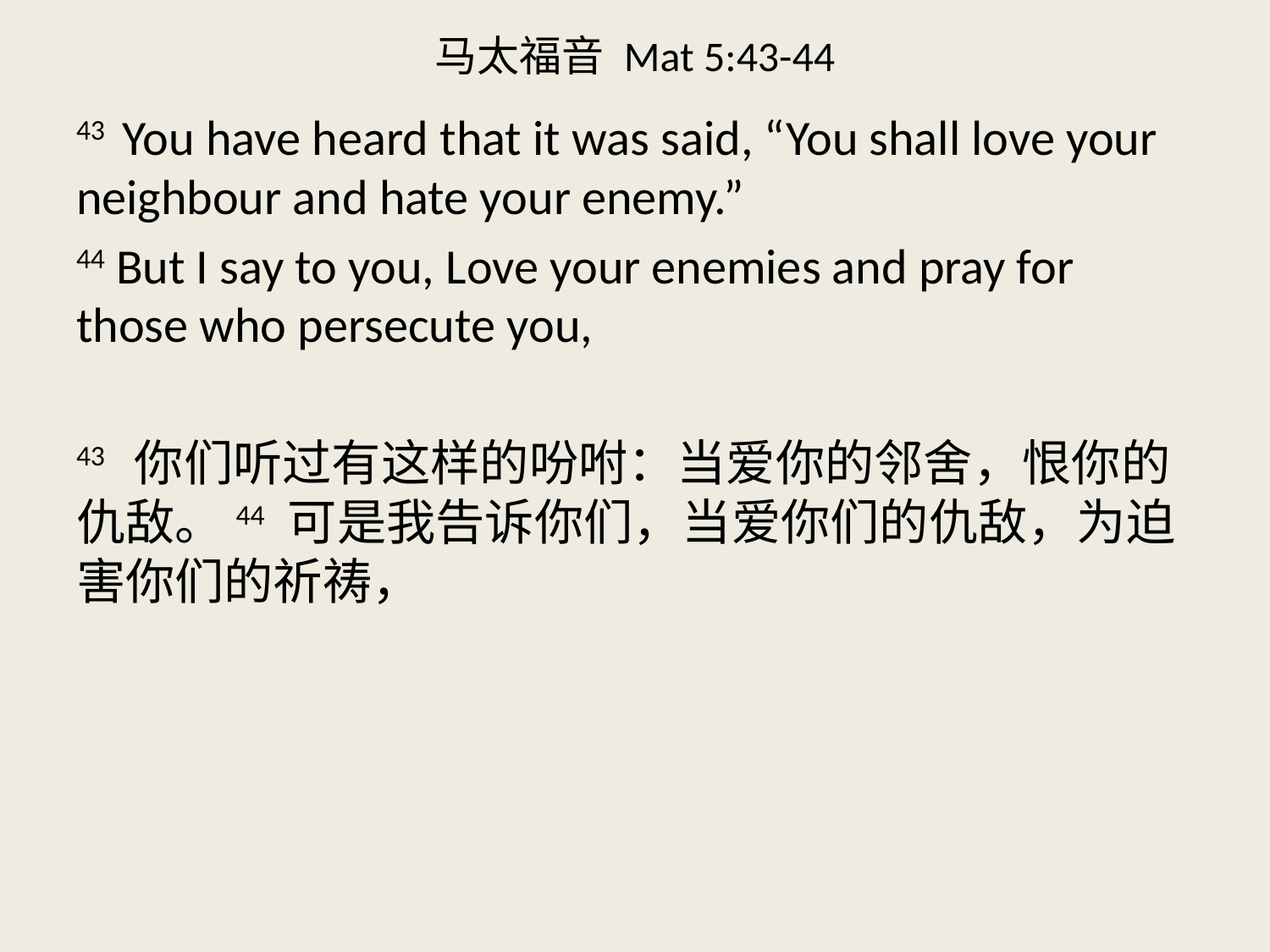

# 马太福音 Mat 5:43-44
43  You have heard that it was said, “You shall love your neighbour and hate your enemy.”
44 But I say to you, Love your enemies and pray for those who persecute you,

43  你们听过有这样的吩咐：当爱你的邻舍，恨你的仇敌。44 可是我告诉你们，当爱你们的仇敌，为迫害你们的祈祷，